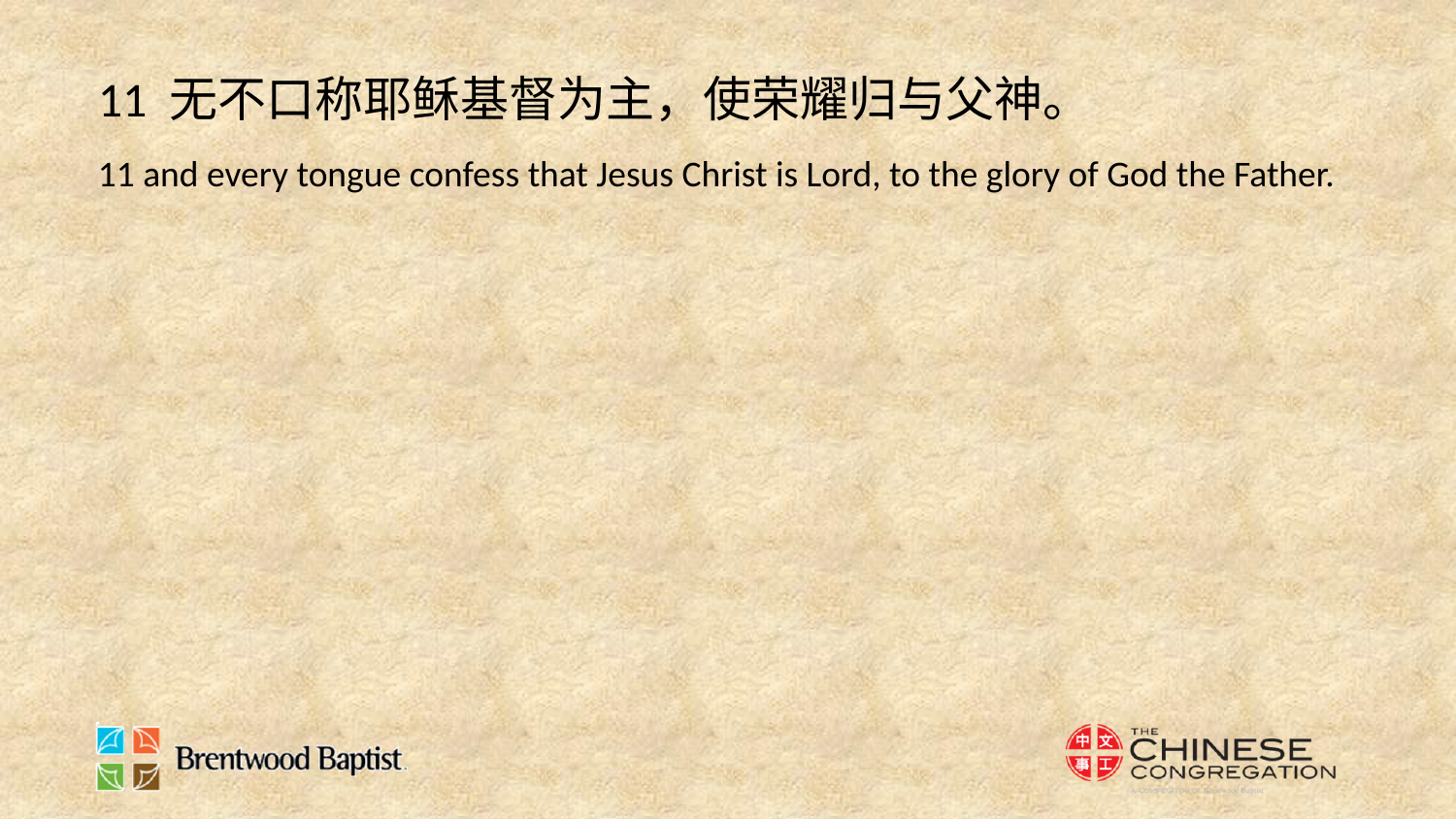

11 无不口称耶稣基督为主，使荣耀归与父神。

11 and every tongue confess that Jesus Christ is Lord, to the glory of God the Father.